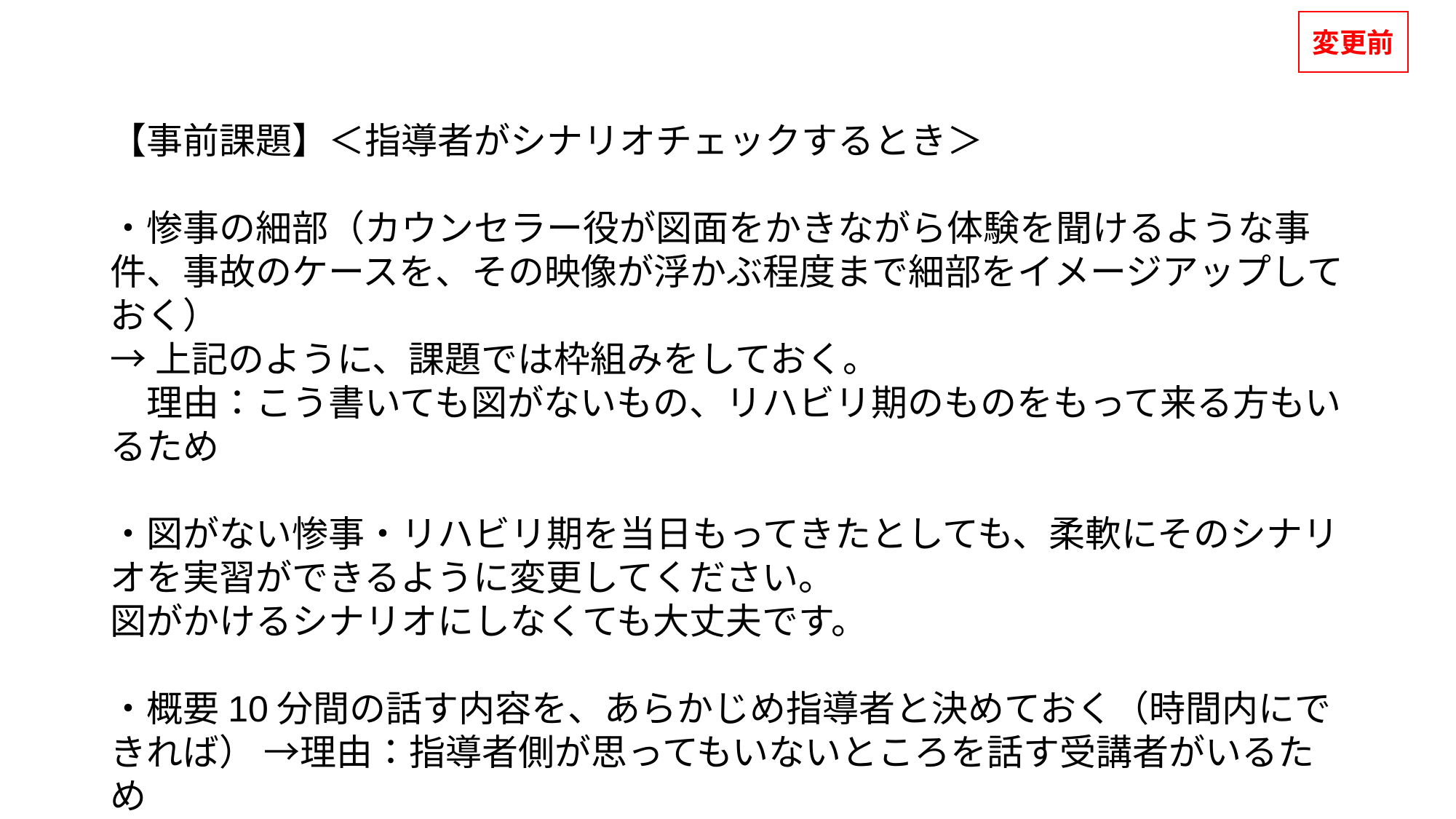

変更前
【事前課題】＜指導者がシナリオチェックするとき＞

・惨事の細部（カウンセラー役が図面をかきながら体験を聞けるような事件、事故のケースを、その映像が浮かぶ程度まで細部をイメージアップしておく）
→上記のように、課題では枠組みをしておく。
　理由：こう書いても図がないもの、リハビリ期のものをもって来る方もいるため

・図がない惨事・リハビリ期を当日もってきたとしても、柔軟にそのシナリオを実習ができるように変更してください。
図がかけるシナリオにしなくても大丈夫です。

・概要10分間の話す内容を、あらかじめ指導者と決めておく（時間内にできれば） →理由：指導者側が思ってもいないところを話す受講者がいるため